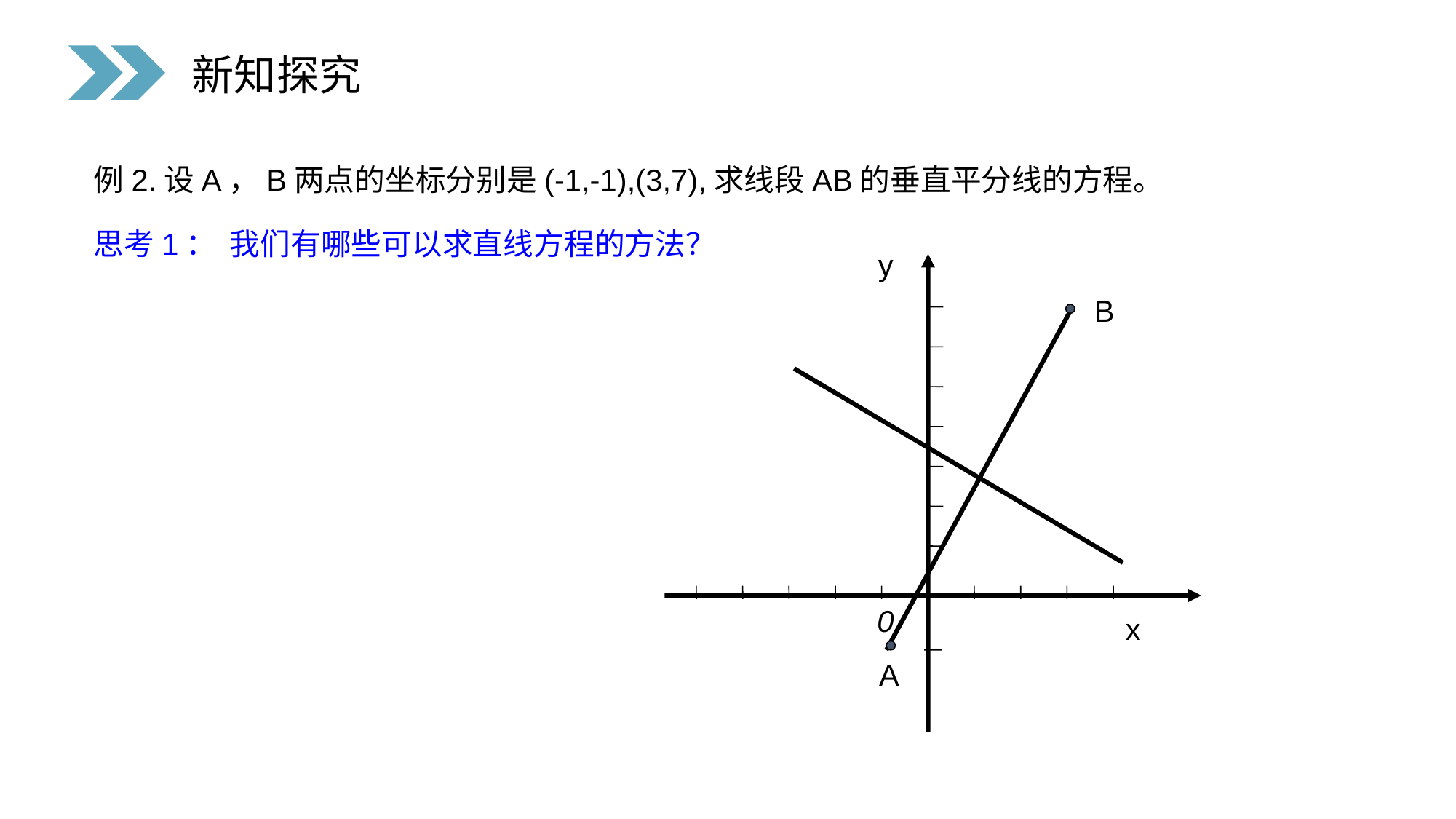

新知探究
例2.设A，B两点的坐标分别是(-1,-1),(3,7),求线段AB的垂直平分线的方程。
思考1：  我们有哪些可以求直线方程的方法？
  y

0
x

B

A